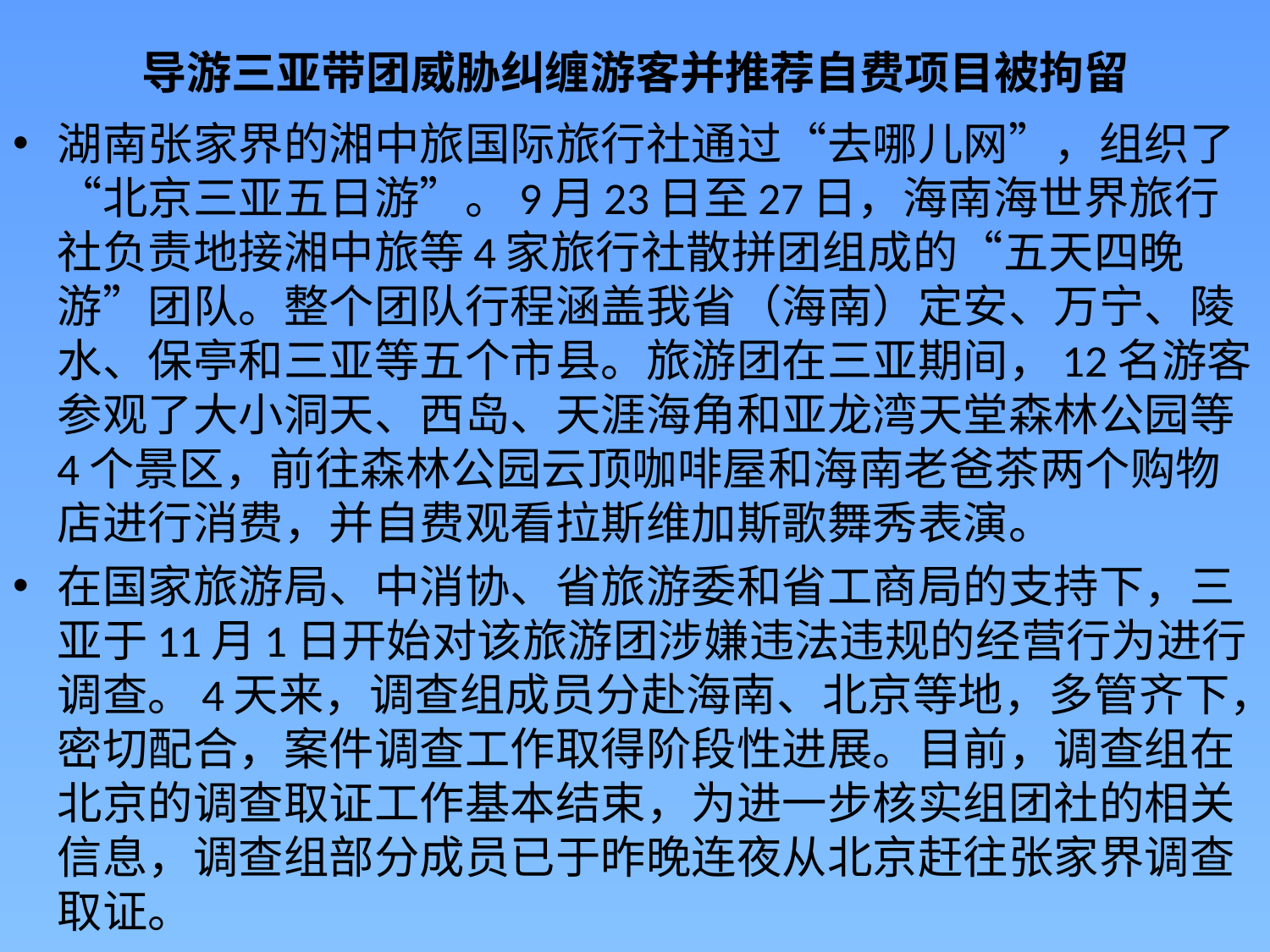

# 导游三亚带团威胁纠缠游客并推荐自费项目被拘留
湖南张家界的湘中旅国际旅行社通过“去哪儿网”，组织了“北京三亚五日游”。9月23日至27日，海南海世界旅行社负责地接湘中旅等4家旅行社散拼团组成的“五天四晚游”团队。整个团队行程涵盖我省（海南）定安、万宁、陵水、保亭和三亚等五个市县。旅游团在三亚期间，12名游客参观了大小洞天、西岛、天涯海角和亚龙湾天堂森林公园等4个景区，前往森林公园云顶咖啡屋和海南老爸茶两个购物店进行消费，并自费观看拉斯维加斯歌舞秀表演。
在国家旅游局、中消协、省旅游委和省工商局的支持下，三亚于11月1日开始对该旅游团涉嫌违法违规的经营行为进行调查。4天来，调查组成员分赴海南、北京等地，多管齐下，密切配合，案件调查工作取得阶段性进展。目前，调查组在北京的调查取证工作基本结束，为进一步核实组团社的相关信息，调查组部分成员已于昨晚连夜从北京赶往张家界调查取证。